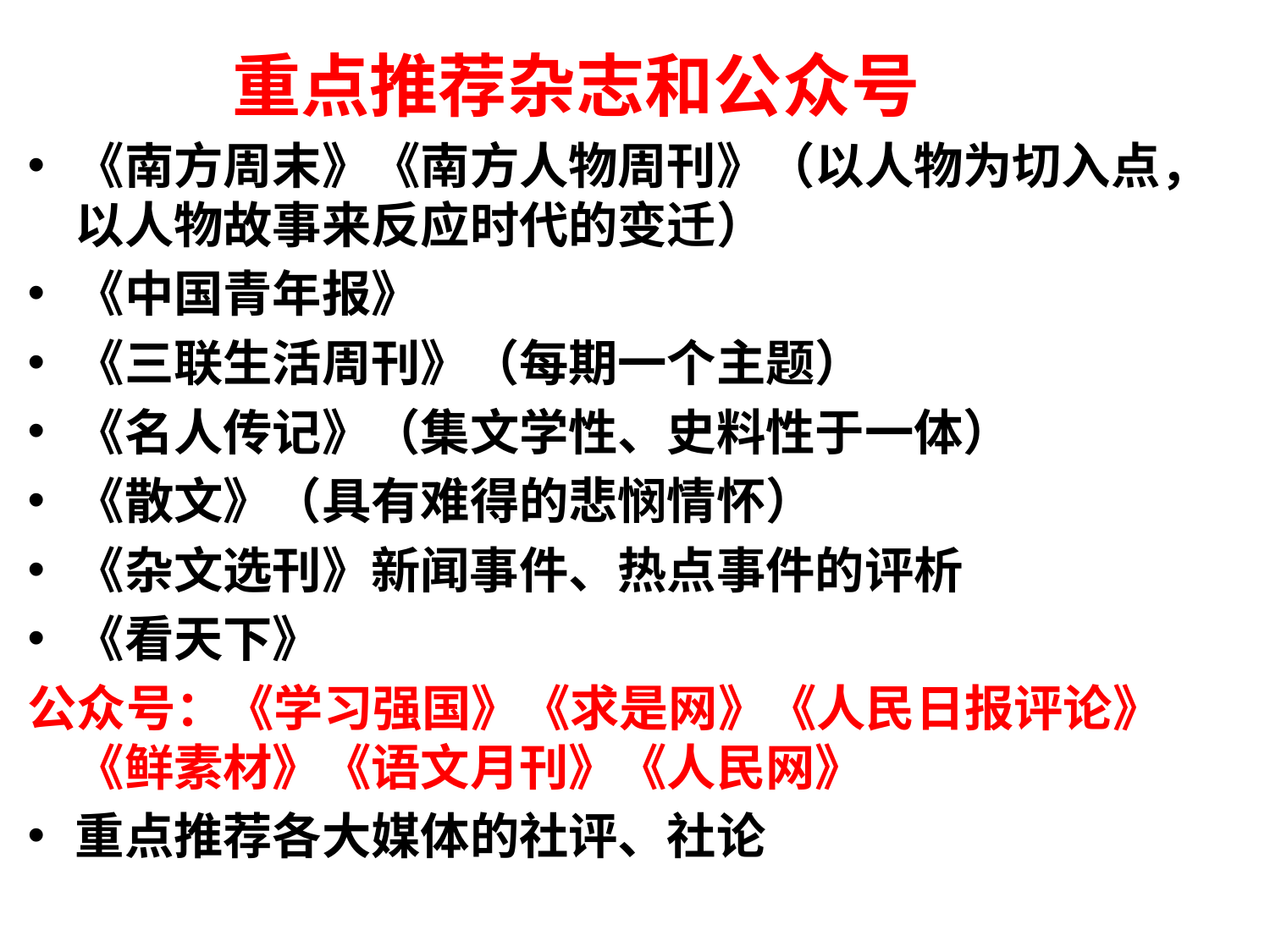

重点推荐杂志和公众号
《南方周末》《南方人物周刊》（以人物为切入点，以人物故事来反应时代的变迁）
《中国青年报》
《三联生活周刊》（每期一个主题）
《名人传记》（集文学性、史料性于一体）
《散文》（具有难得的悲悯情怀）
《杂文选刊》新闻事件、热点事件的评析
《看天下》
公众号：《学习强国》《求是网》《人民日报评论》《鲜素材》《语文月刊》《人民网》
重点推荐各大媒体的社评、社论

#